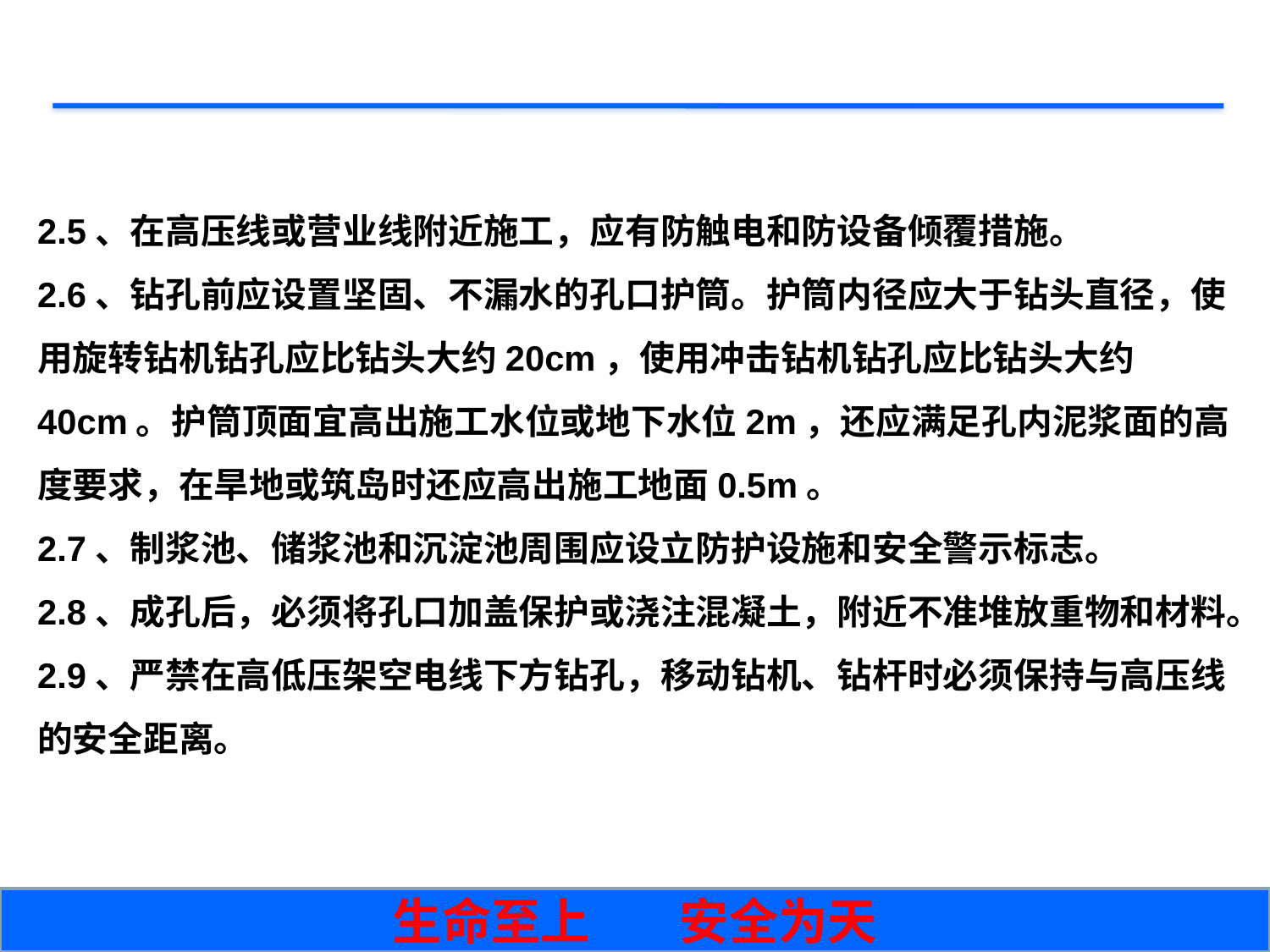

2.5、在高压线或营业线附近施工，应有防触电和防设备倾覆措施。
2.6、钻孔前应设置坚固、不漏水的孔口护筒。护筒内径应大于钻头直径，使用旋转钻机钻孔应比钻头大约20cm，使用冲击钻机钻孔应比钻头大约40cm。护筒顶面宜高出施工水位或地下水位2m，还应满足孔内泥浆面的高度要求，在旱地或筑岛时还应高出施工地面0.5m。
2.7、制浆池、储浆池和沉淀池周围应设立防护设施和安全警示标志。
2.8、成孔后，必须将孔口加盖保护或浇注混凝土，附近不准堆放重物和材料。
2.9、严禁在高低压架空电线下方钻孔，移动钻机、钻杆时必须保持与高压线的安全距离。